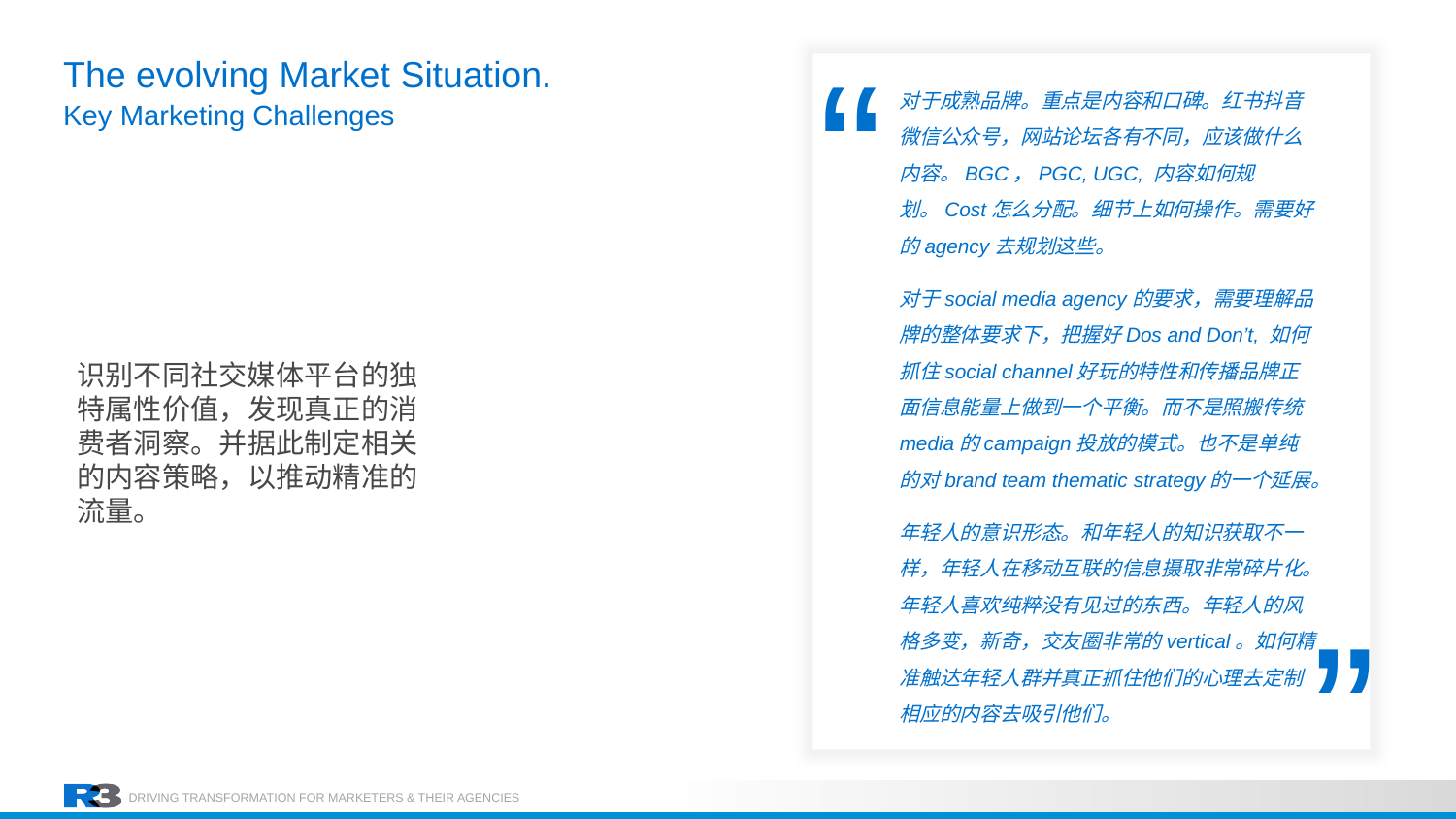

“
# The evolving Market Situation. Key Marketing Challenges

对于成熟品牌。重点是内容和口碑。红书抖音微信公众号，网站论坛各有不同，应该做什么内容。BGC，PGC, UGC, 内容如何规划。Cost怎么分配。细节上如何操作。需要好的agency去规划这些。
对于social media agency的要求，需要理解品牌的整体要求下，把握好Dos and Don’t, 如何抓住social channel好玩的特性和传播品牌正面信息能量上做到一个平衡。而不是照搬传统media的campaign投放的模式。也不是单纯的对brand team thematic strategy的一个延展。
年轻人的意识形态。和年轻人的知识获取不一样，年轻人在移动互联的信息摄取非常碎片化。年轻人喜欢纯粹没有见过的东西。年轻人的风格多变，新奇，交友圈非常的vertical。如何精准触达年轻人群并真正抓住他们的心理去定制相应的内容去吸引他们。

识别不同社交媒体平台的独
特属性价值，发现真正的消
费者洞察。并据此制定相关
的内容策略，以推动精准的
流量。
”
43